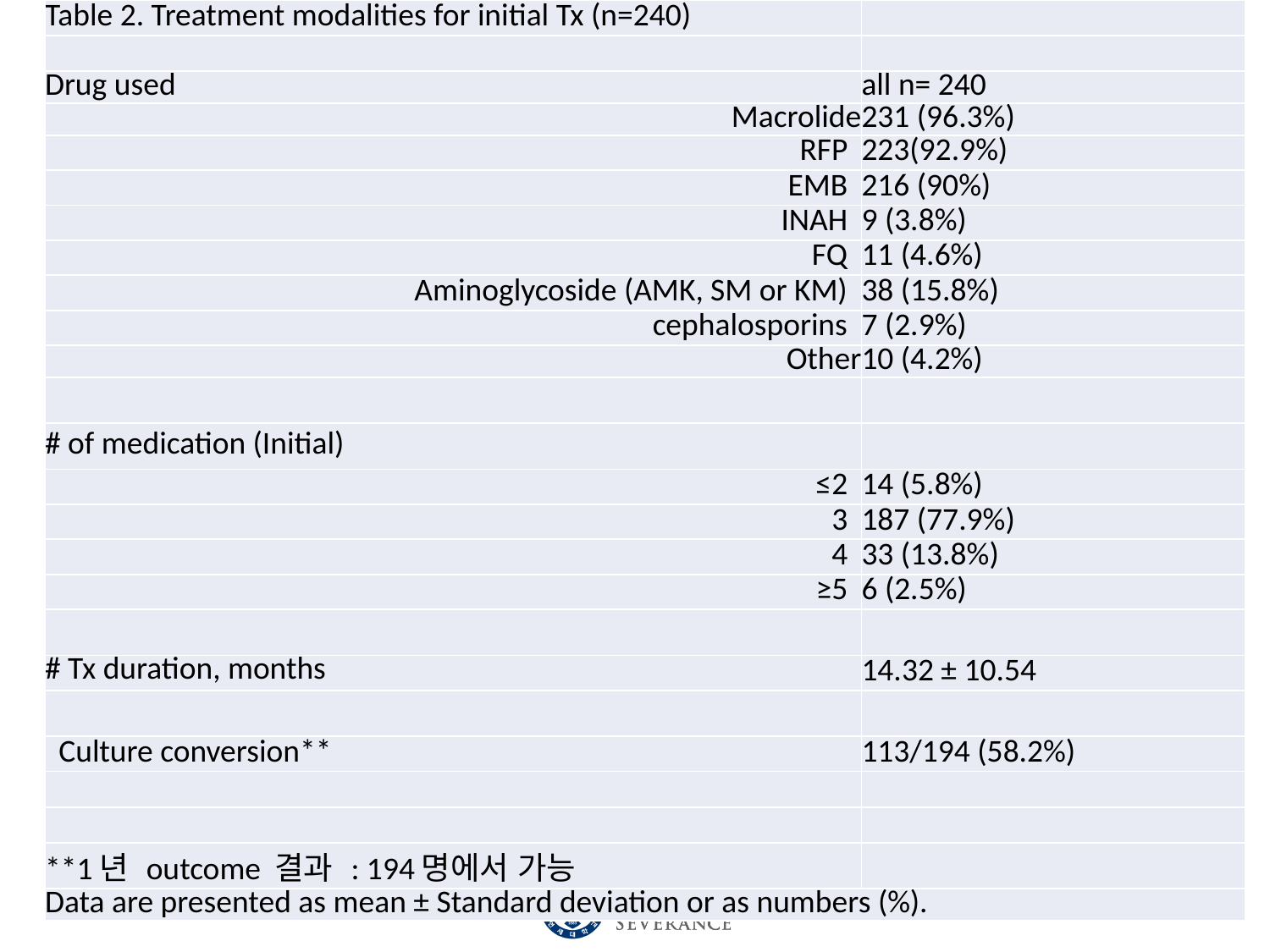

| Table 2. Treatment modalities for initial Tx (n=240) |  |
| --- | --- |
|  |  |
| Drug used | all n= 240 |
| Macrolide | 231 (96.3%) |
| RFP | 223(92.9%) |
| EMB | 216 (90%) |
| INAH | 9 (3.8%) |
| FQ | 11 (4.6%) |
| Aminoglycoside (AMK, SM or KM) | 38 (15.8%) |
| cephalosporins | 7 (2.9%) |
| Other | 10 (4.2%) |
|  |  |
| # of medication (Initial) |  |
| ≤2 | 14 (5.8%) |
| 3 | 187 (77.9%) |
| 4 | 33 (13.8%) |
| ≥5 | 6 (2.5%) |
|  |  |
| # Tx duration, months | 14.32 ± 10.54 |
|  |  |
| Culture conversion\*\* | 113/194 (58.2%) |
|  |  |
|  |  |
| \*\*1년 outcome 결과 : 194명에서 가능 |  |
| Data are presented as mean ± Standard deviation or as numbers (%). |  |
#
18